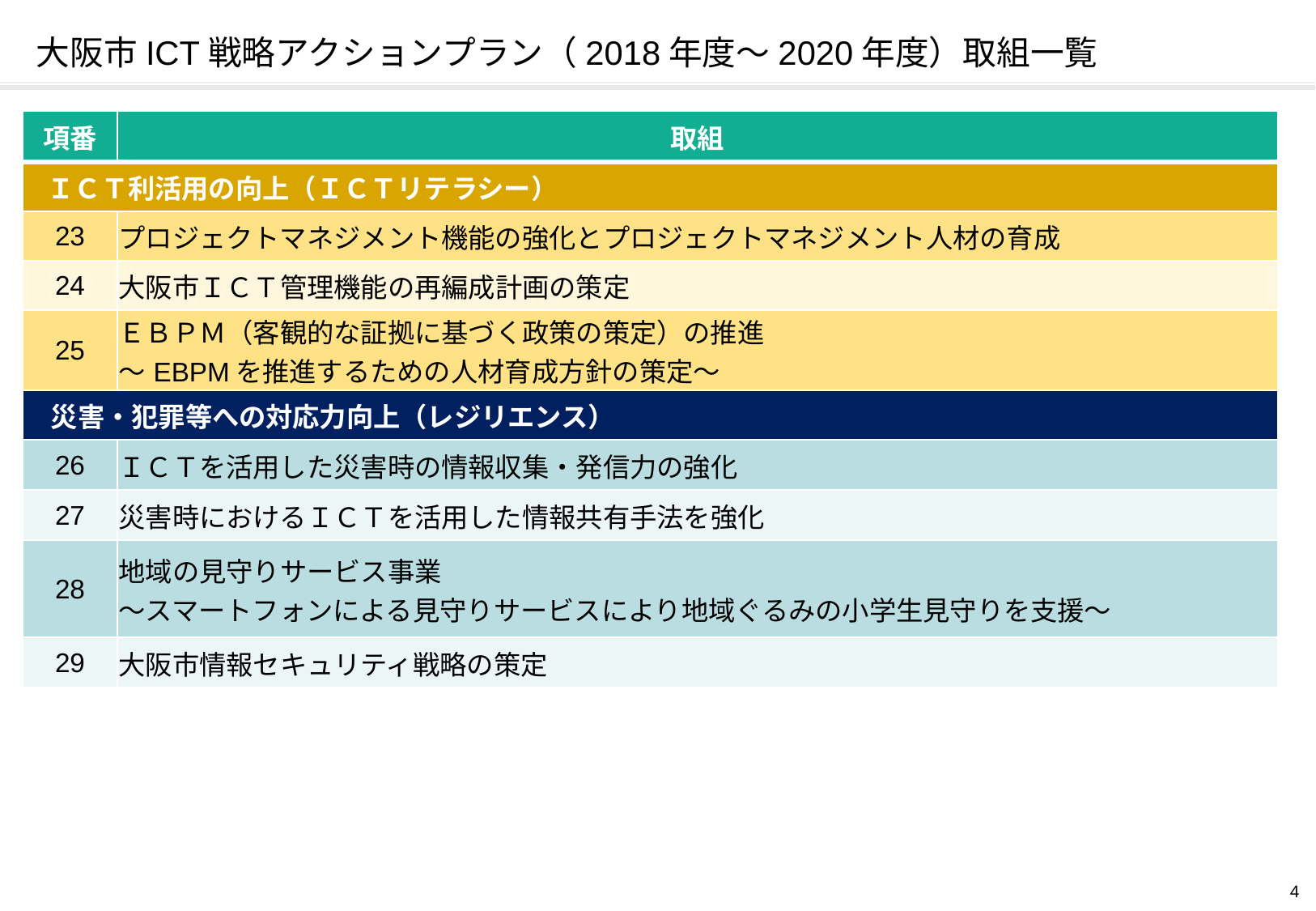

# 大阪市ICT戦略アクションプラン（2018年度～2020年度）取組一覧
| 項番 | 取組 |
| --- | --- |
| ＩＣＴ利活用の向上（ＩＣＴリテラシー） |  |
| 23 | プロジェクトマネジメント機能の強化とプロジェクトマネジメント人材の育成 |
| 24 | 大阪市ＩＣＴ管理機能の再編成計画の策定 |
| 25 | ＥＢＰＭ（客観的な証拠に基づく政策の策定）の推進 ～EBPMを推進するための人材育成方針の策定～ |
| 災害・犯罪等への対応力向上（レジリエンス） |  |
| 26 | ＩＣＴを活用した災害時の情報収集・発信力の強化 |
| 27 | 災害時におけるＩＣＴを活用した情報共有手法を強化 |
| 28 | 地域の見守りサービス事業 ～スマートフォンによる見守りサービスにより地域ぐるみの小学生見守りを支援～ |
| 29 | 大阪市情報セキュリティ戦略の策定 |
4